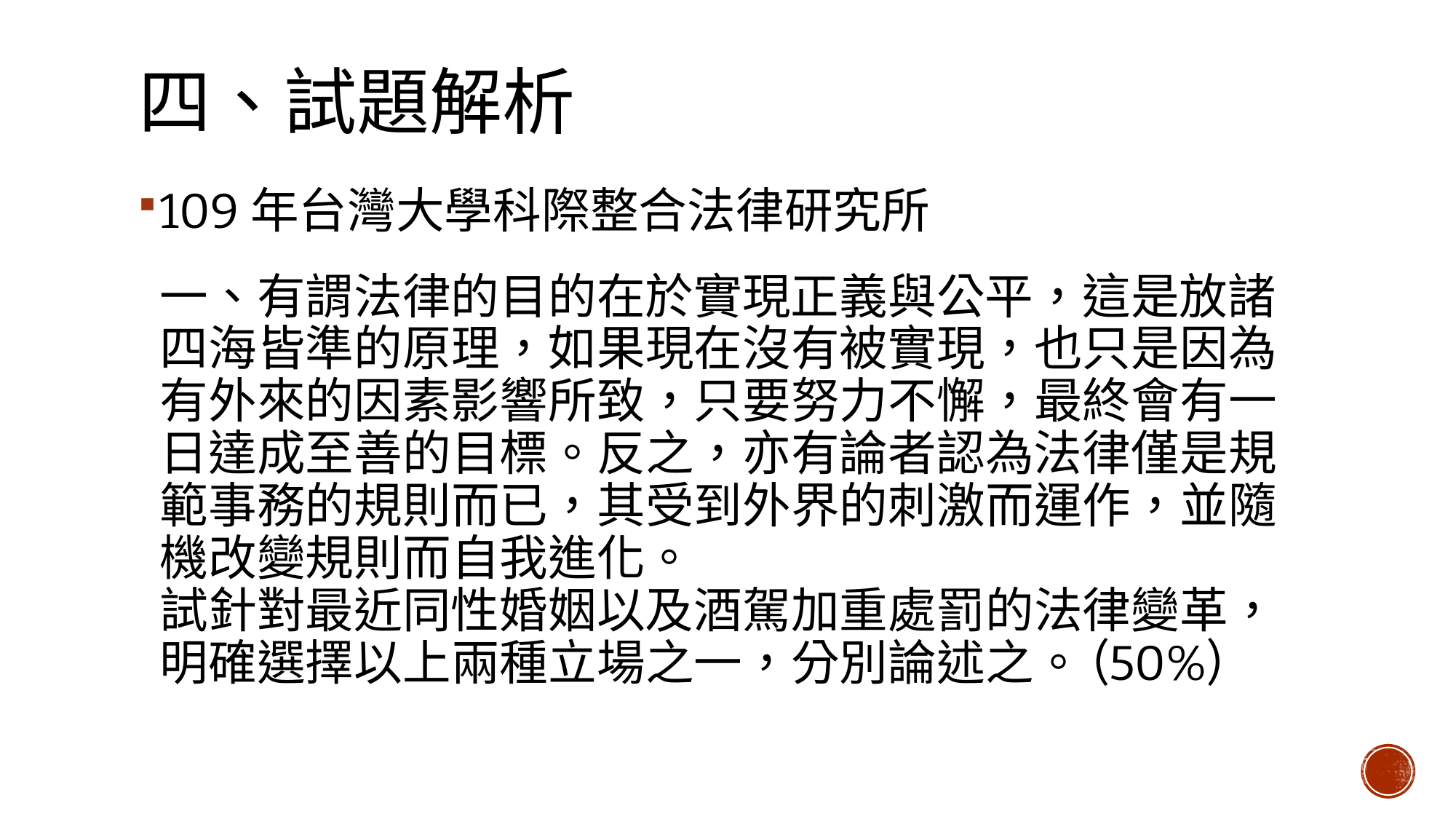

# 四、試題解析
109年台灣大學科際整合法律研究所
一、有謂法律的目的在於實現正義與公平，這是放諸四海皆準的原理，如果現在沒有被實現，也只是因為有外來的因素影響所致，只要努力不懈，最終會有一日達成至善的目標。反之，亦有論者認為法律僅是規範事務的規則而已，其受到外界的刺激而運作，並隨機改變規則而自我進化。
試針對最近同性婚姻以及酒駕加重處罰的法律變革，明確選擇以上兩種立場之一，分別論述之。(50%)